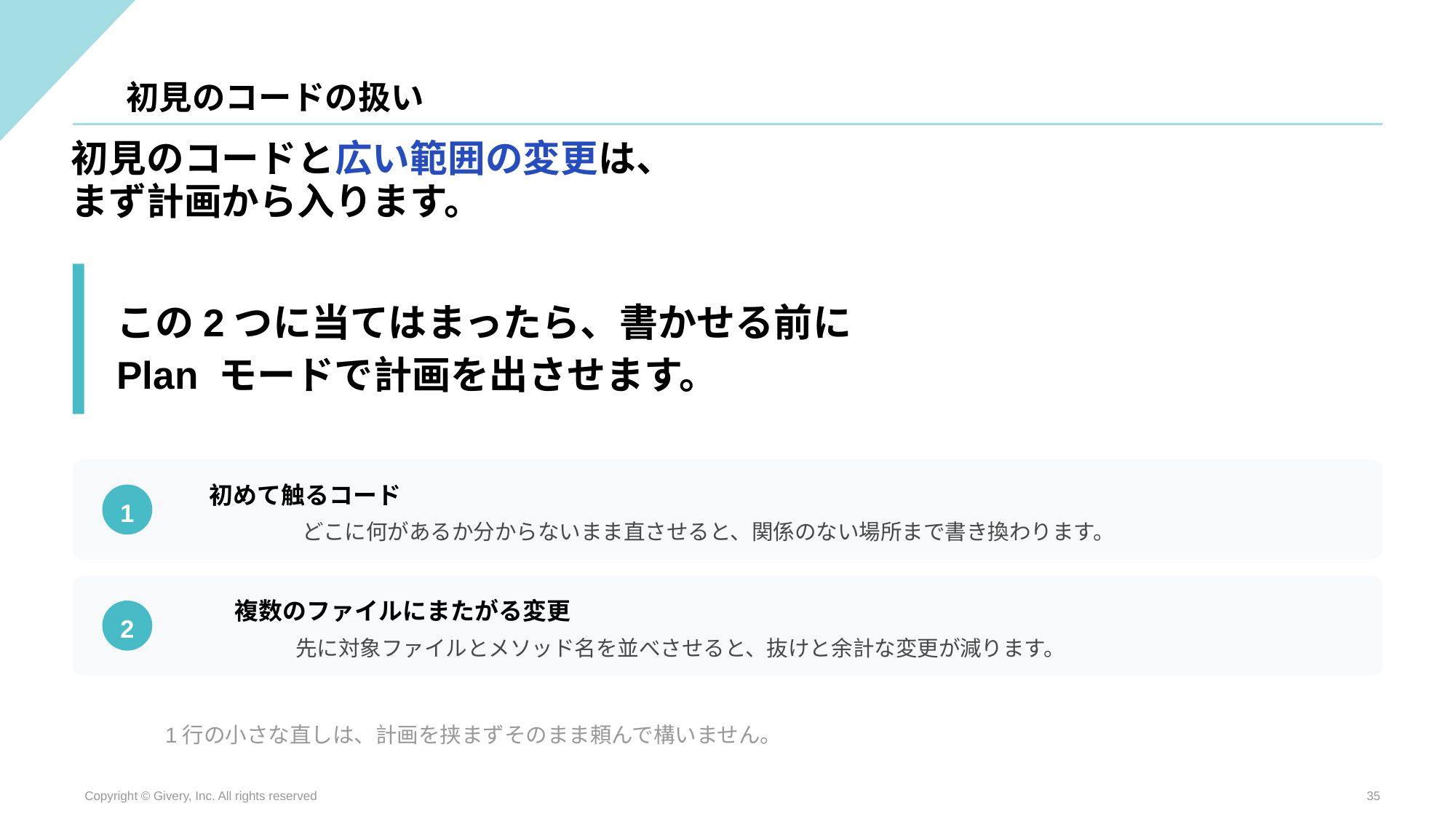

初見のコードの扱い

初見のコードと広い範囲の変更は、
まず計画から入ります。

この2つに当てはまったら、書かせる前に
Plan モードで計画を出させます。

初めて触るコード

1
どこに何があるか分からないまま直させると、関係のない場所まで書き換わります。

複数のファイルにまたがる変更

2
先に対象ファイルとメソッド名を並べさせると、抜けと余計な変更が減ります。
1行の小さな直しは、計画を挟まずそのまま頼んで構いません。
Copyright © Givery, Inc. All rights reserved
35